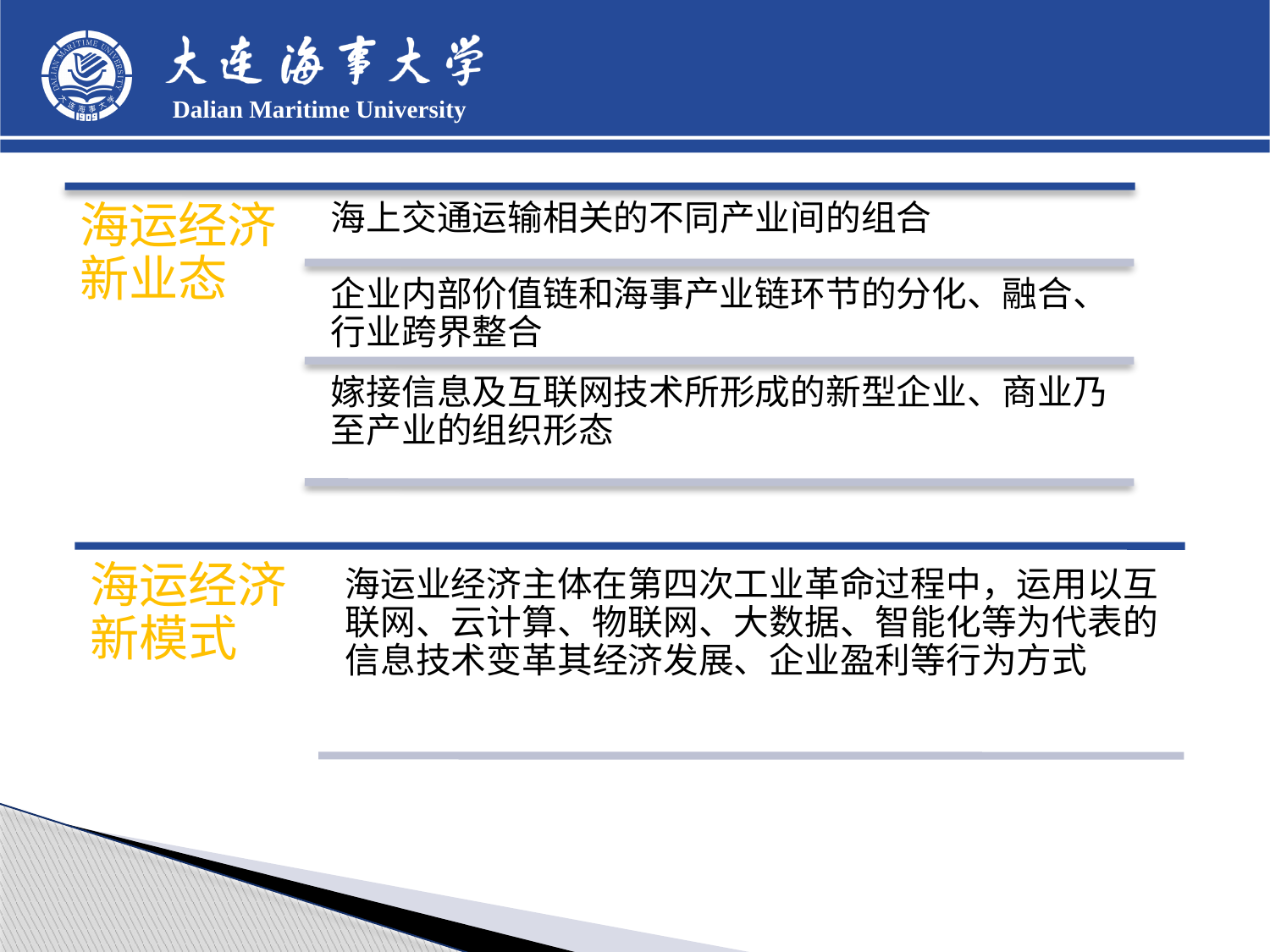

海运经济新业态
海上交通运输相关的不同产业间的组合
企业内部价值链和海事产业链环节的分化、融合、行业跨界整合
嫁接信息及互联网技术所形成的新型企业、商业乃至产业的组织形态
海运经济新模式
海运业经济主体在第四次工业革命过程中，运用以互联网、云计算、物联网、大数据、智能化等为代表的信息技术变革其经济发展、企业盈利等行为方式